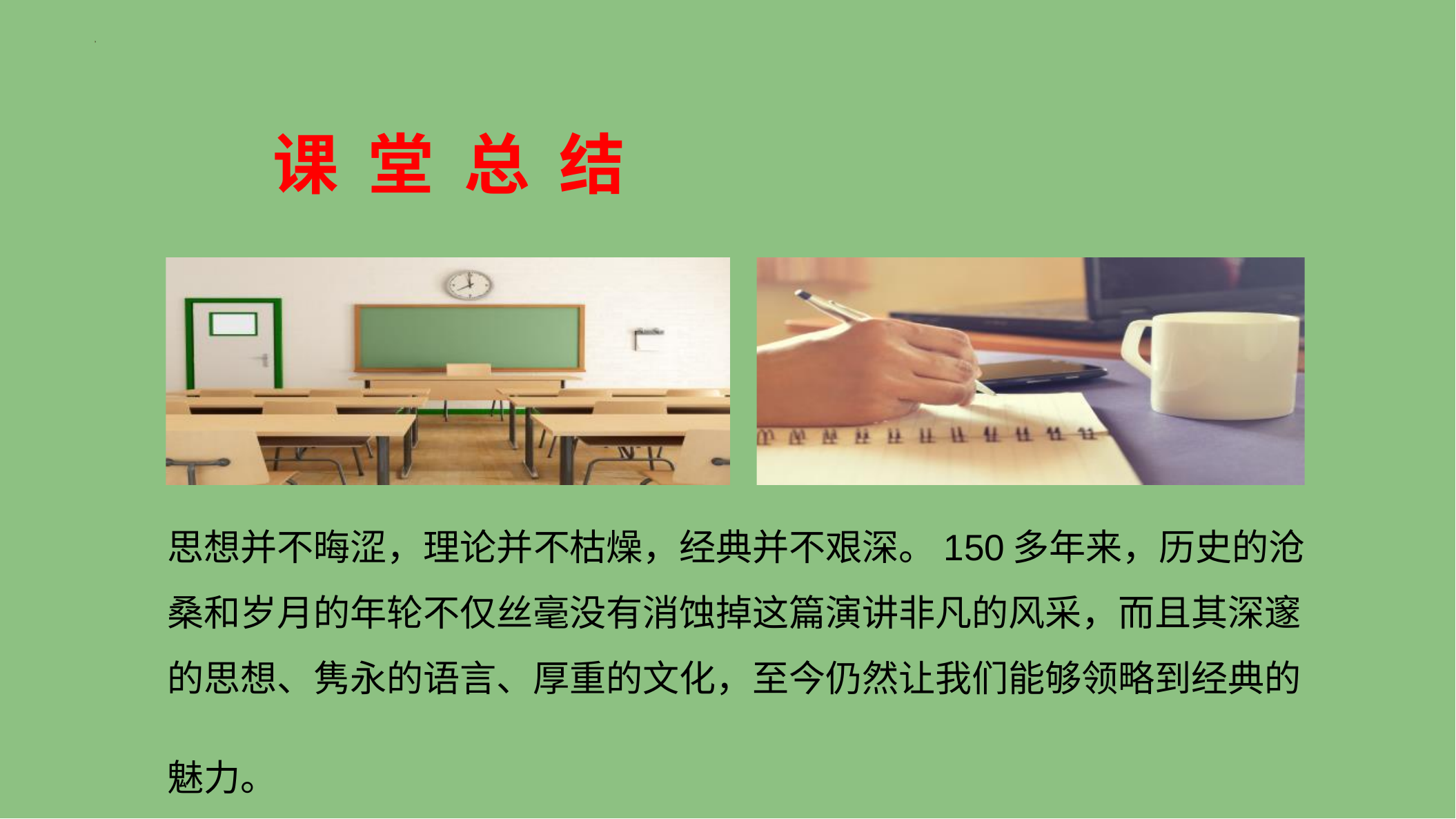

课  堂  总  结

思想并不晦涩，理论并不枯燥，经典并不艰深。150多年来，历史的沧桑和岁月的年轮不仅丝毫没有消蚀掉这篇演讲非凡的风采，而且其深邃的思想、隽永的语言、厚重的文化，至今仍然让我们能够领略到经典的魅力。